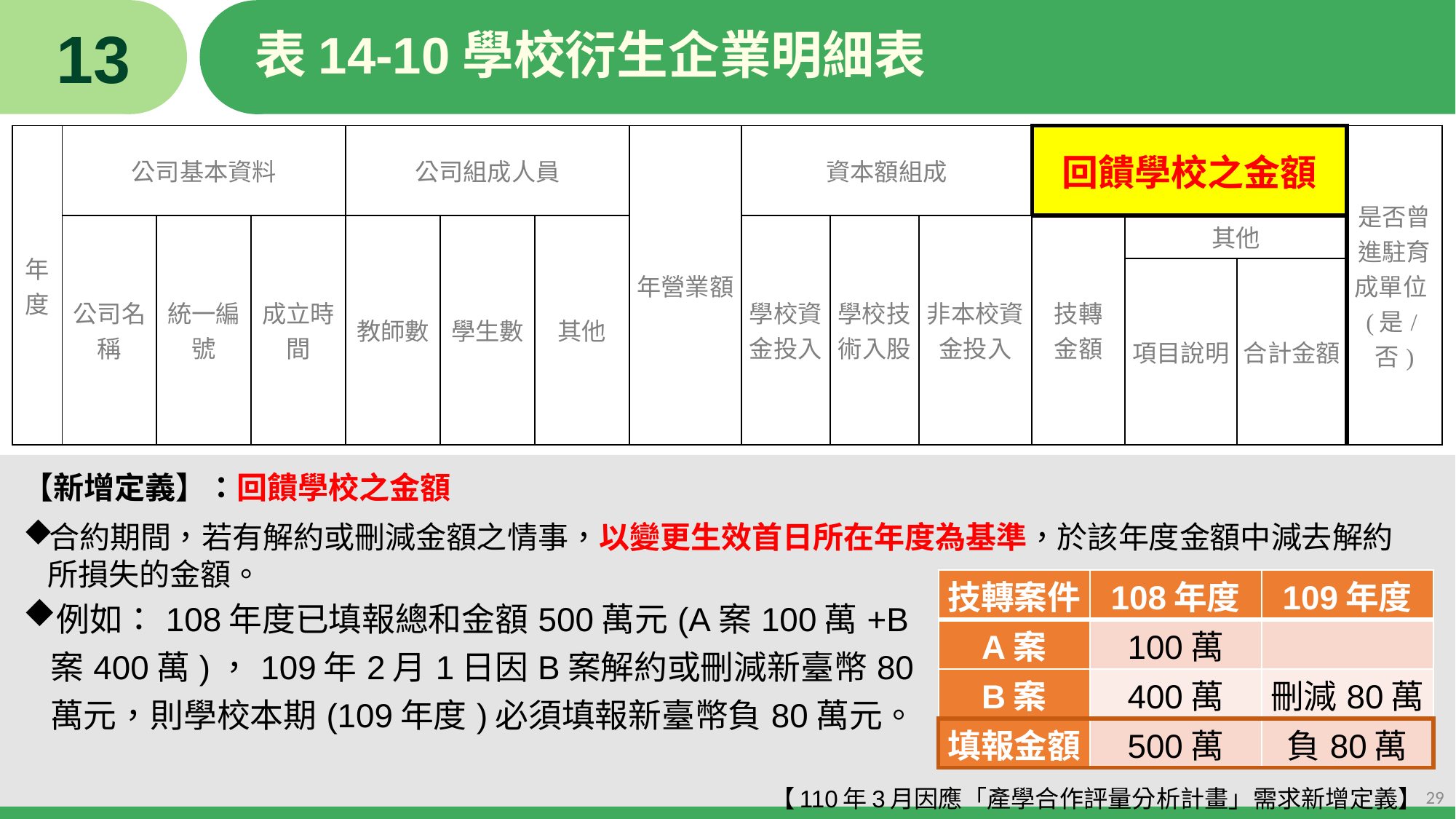

13
# 表14-10學校衍生企業明細表
| 年度 | 公司基本資料 |  |  | 公司組成人員 |  |  | 年營業額 | 資本額組成 |  |  | 回饋學校之金額 |  |  | 是否曾進駐育成單位(是/否) |
| --- | --- | --- | --- | --- | --- | --- | --- | --- | --- | --- | --- | --- | --- | --- |
|  | 公司名稱 | 統一編號 | 成立時間 | 教師數 | 學生數 | 其他 |  | 學校資金投入 | 學校技術入股 | 非本校資金投入 | 技轉 金額 | 其他 |  |  |
|  |  |  |  |  |  |  |  |  |  |  |  | 項目說明 | 合計金額 |  |
【新增定義】：回饋學校之金額
合約期間，若有解約或刪減金額之情事，以變更生效首日所在年度為基準，於該年度金額中減去解約所損失的金額。

【110年3月因應「產學合作評量分析計畫」需求新增定義】
| 技轉案件 | 108年度 | 109年度 |
| --- | --- | --- |
| A案 | 100萬 |  |
| B案 | 400萬 | 刪減80萬 |
| 填報金額 | 500萬 | 負80萬 |
例如：108年度已填報總和金額500萬元(A案100萬+B案400萬)，109年2月1日因B案解約或刪減新臺幣80萬元，則學校本期(109年度)必須填報新臺幣負80萬元。
29